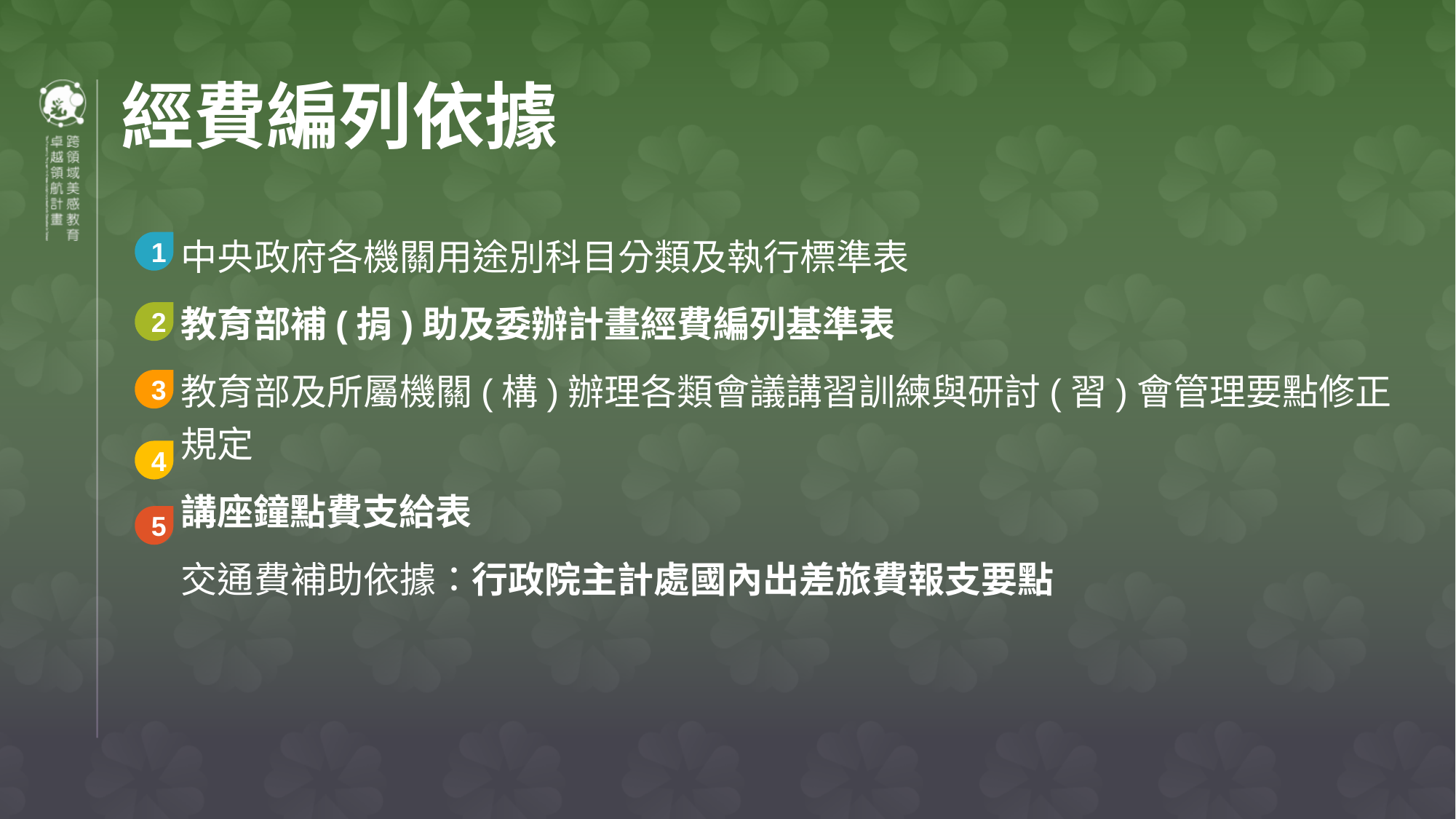

經費編列依據
中央政府各機關用途別科目分類及執行標準表
教育部補(捐)助及委辦計畫經費編列基準表
教育部及所屬機關(構)辦理各類會議講習訓練與研討(習)會管理要點修正規定
講座鐘點費支給表
交通費補助依據：行政院主計處國內出差旅費報支要點

1
2
3
4
5